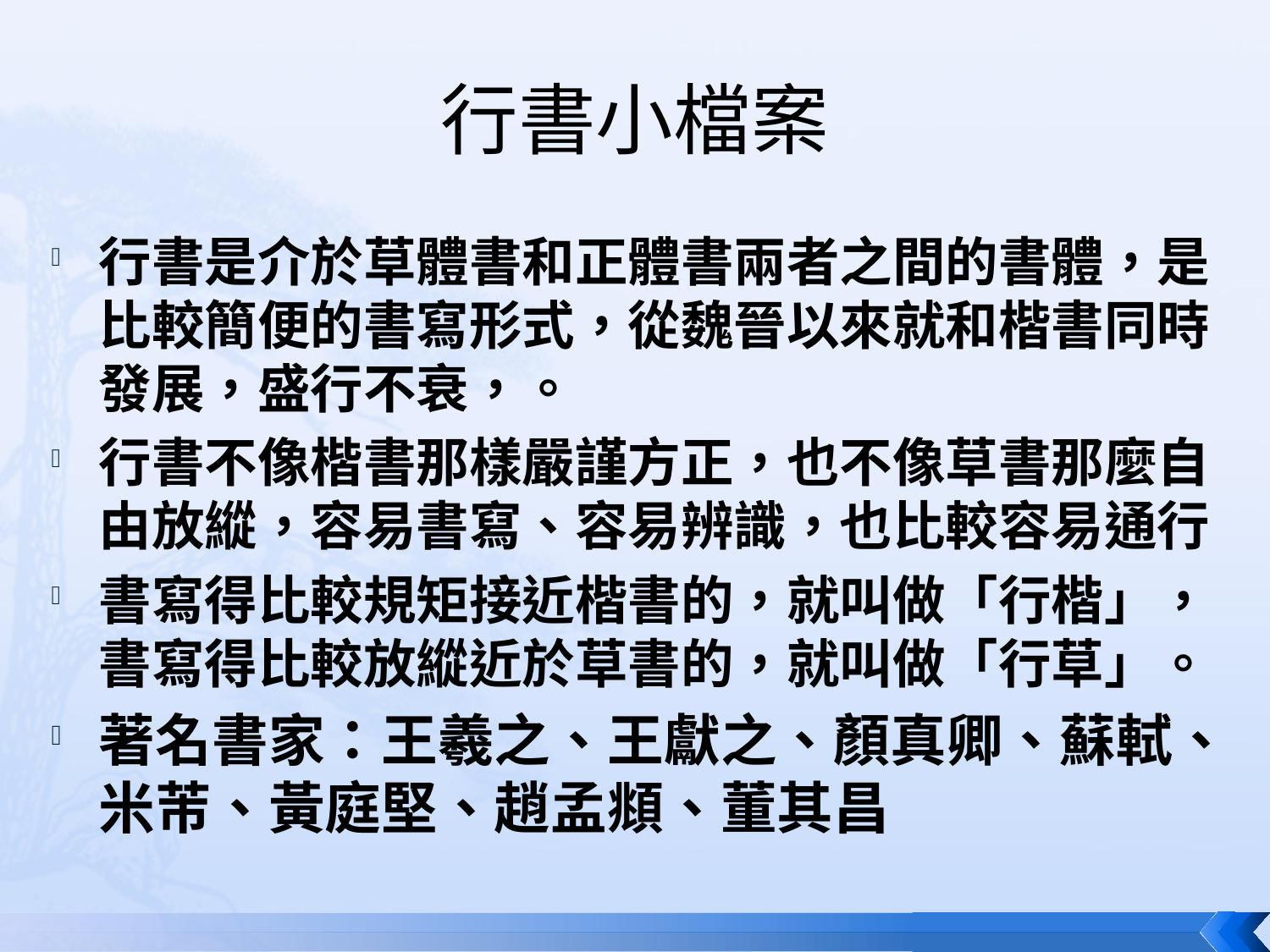

# 行書小檔案
行書是介於草體書和正體書兩者之間的書體，是比較簡便的書寫形式，從魏晉以來就和楷書同時發展，盛行不衰，。
行書不像楷書那樣嚴謹方正，也不像草書那麼自由放縱，容易書寫、容易辨識，也比較容易通行
書寫得比較規矩接近楷書的，就叫做「行楷」，書寫得比較放縱近於草書的，就叫做「行草」。
著名書家：王羲之、王獻之、顏真卿、蘇軾、米芾、黃庭堅、趙孟頫、董其昌